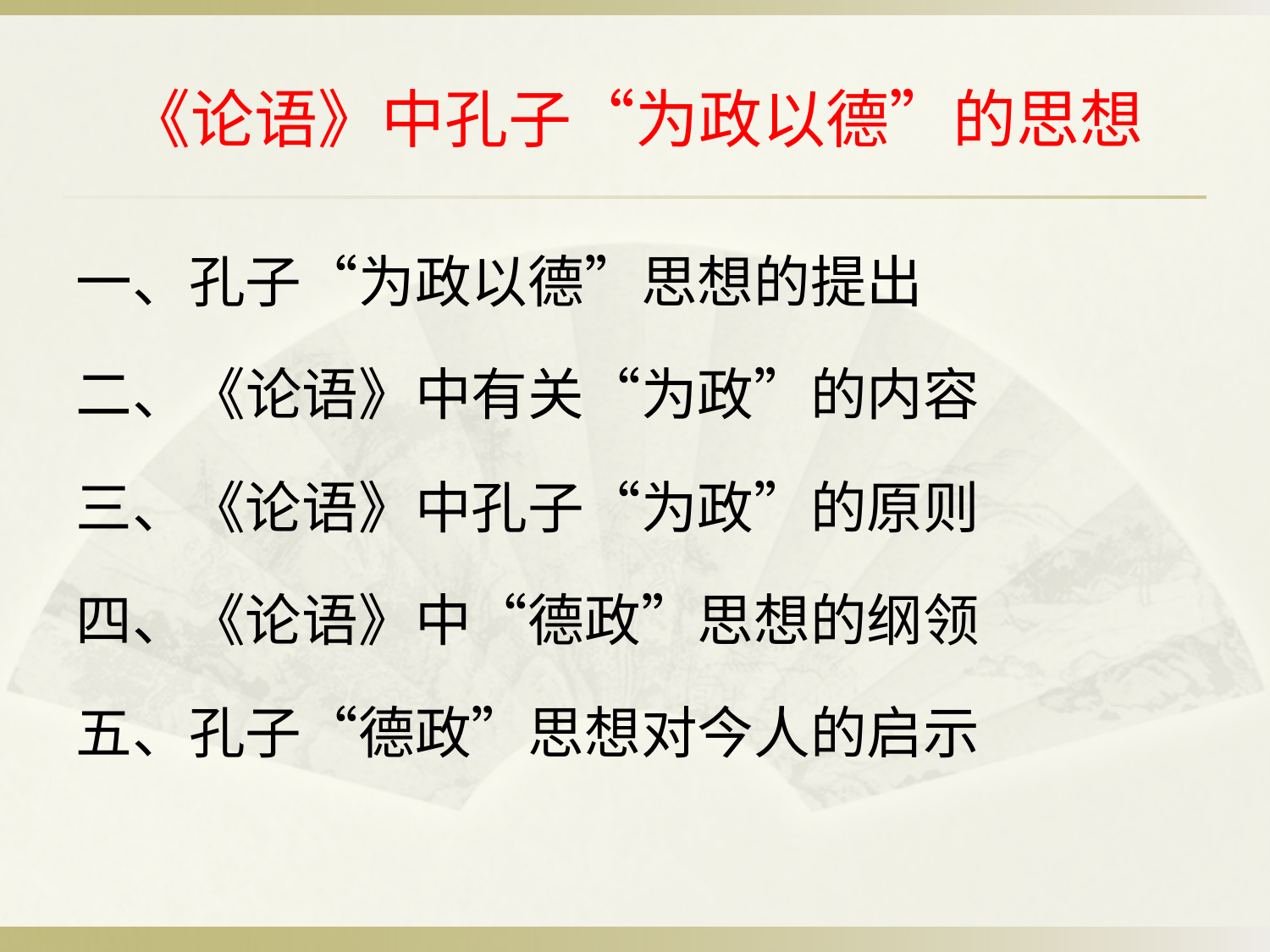

# 《论语》中孔子“为政以德”的思想
一、孔子“为政以德”思想的提出
二、《论语》中有关“为政”的内容
三、《论语》中孔子“为政”的原则
四、《论语》中“德政”思想的纲领
五、孔子“德政”思想对今人的启示